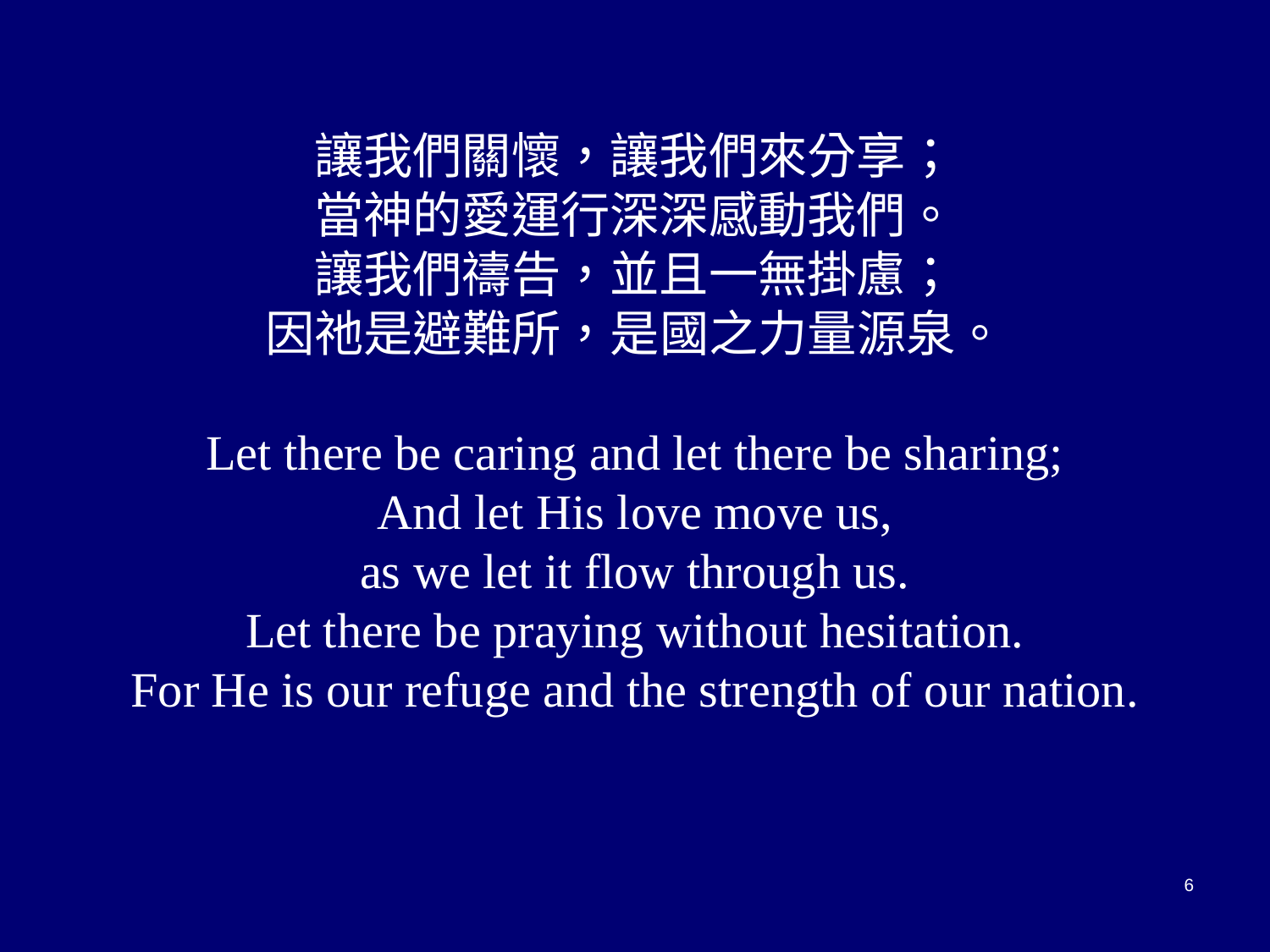

讓我們關懷，讓我們來分享；
當神的愛運行深深感動我們。
讓我們禱告，並且一無掛慮；
因祂是避難所，是國之力量源泉。
Let there be caring and let there be sharing;
And let His love move us,
as we let it flow through us.
Let there be praying without hesitation.
For He is our refuge and the strength of our nation.

6